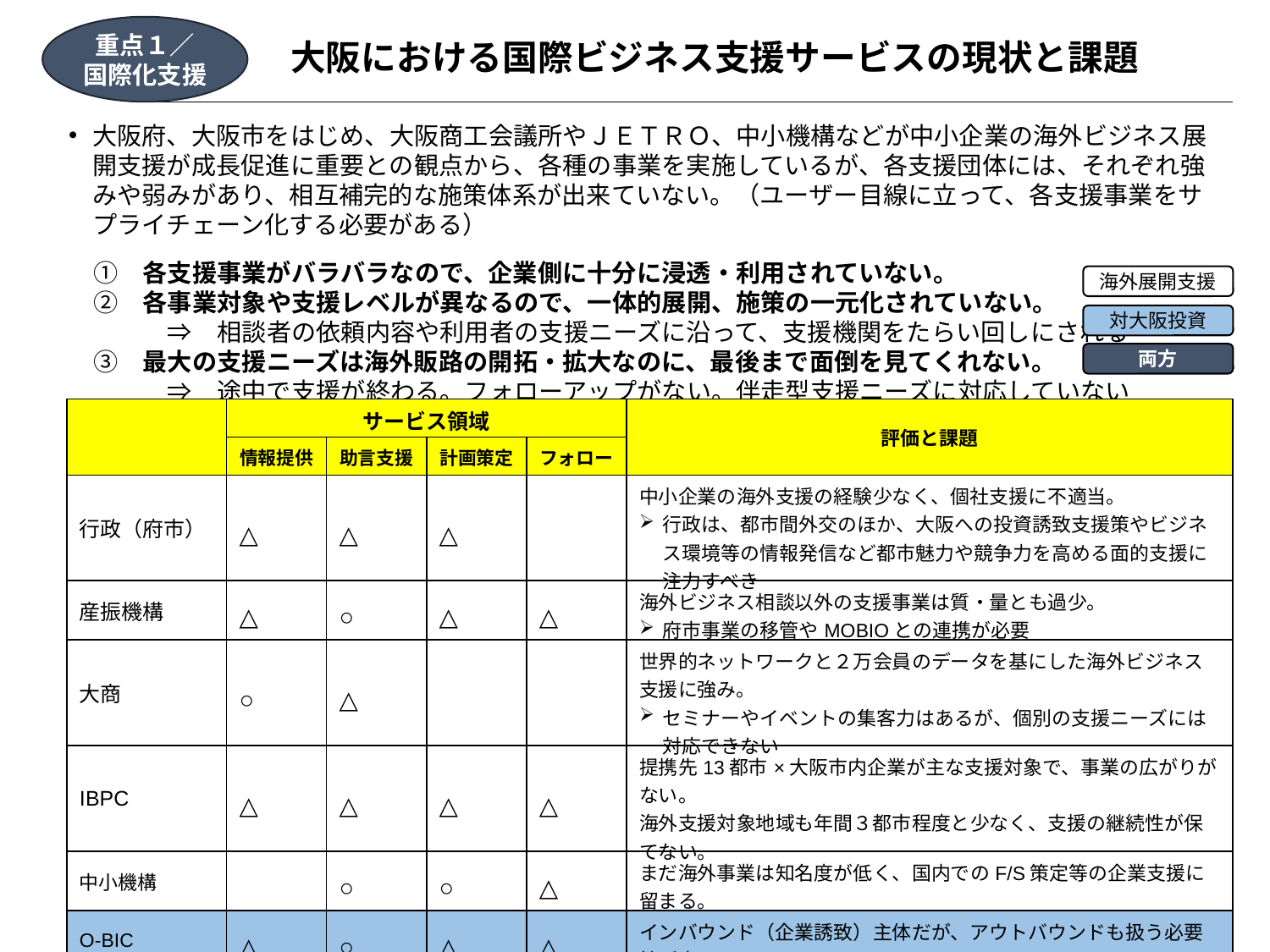

重点１／
国際化支援
大阪における国際ビジネス支援サービスの現状と課題
大阪府、大阪市をはじめ、大阪商工会議所やＪＥＴＲＯ、中小機構などが中小企業の海外ビジネス展開支援が成長促進に重要との観点から、各種の事業を実施しているが、各支援団体には、それぞれ強みや弱みがあり、相互補完的な施策体系が出来ていない。（ユーザー目線に立って、各支援事業をサプライチェーン化する必要がある）

　①　各支援事業がバラバラなので、企業側に十分に浸透・利用されていない。
　②　各事業対象や支援レベルが異なるので、一体的展開、施策の一元化されていない。
　　　　⇒　相談者の依頼内容や利用者の支援ニーズに沿って、支援機関をたらい回しにされる
　③　最大の支援ニーズは海外販路の開拓・拡大なのに、最後まで面倒を見てくれない。
　　　　⇒　途中で支援が終わる。フォローアップがない。伴走型支援ニーズに対応していない
海外展開支援
対大阪投資
両方
|  | サービス領域 |  |  |  | 評価と課題 |
| --- | --- | --- | --- | --- | --- |
|  | 情報提供 | 助言支援 | 計画策定 | フォロー |  |
| 行政（府市） | △ | △ | △ |  | 中小企業の海外支援の経験少なく、個社支援に不適当。 行政は、都市間外交のほか、大阪への投資誘致支援策やビジネス環境等の情報発信など都市魅力や競争力を高める面的支援に注力すべき |
| 産振機構 | △ | ○ | △ | △ | 海外ビジネス相談以外の支援事業は質・量とも過少。 府市事業の移管やMOBIOとの連携が必要 |
| 大商 | ○ | △ |  |  | 世界的ネットワークと２万会員のデータを基にした海外ビジネス支援に強み。 セミナーやイベントの集客力はあるが、個別の支援ニーズには対応できない |
| IBPC | △ | △ | △ | △ | 提携先13都市×大阪市内企業が主な支援対象で、事業の広がりがない。 海外支援対象地域も年間３都市程度と少なく、支援の継続性が保てない。 |
| 中小機構 |  | ○ | ○ | △ | まだ海外事業は知名度が低く、国内でのF/S策定等の企業支援に留まる。 |
| O-BIC | △ | ○ | △ | △ | インバウンド（企業誘致）主体だが、アウトバウンドも扱う必要性が高い |
| JETRO | ○ | ○ | ○ | △ | 豊富な予算で、全国レベルの画一的な支援施策を、中堅企業メインで展開 |
15